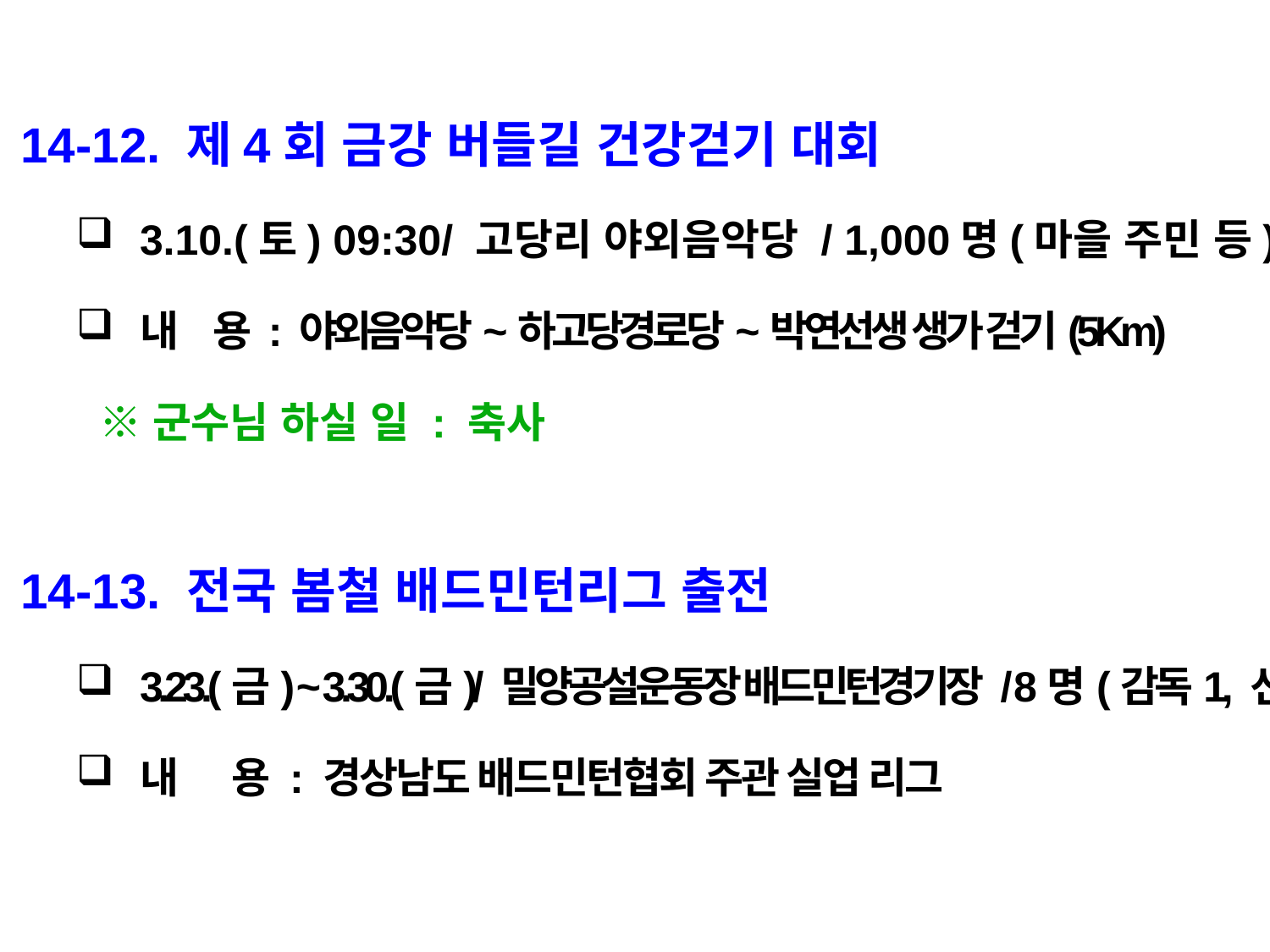

14-12. 제4회 금강 버들길 건강걷기 대회
3.10.(토) 09:30/ 고당리 야외음악당 / 1,000명(마을 주민 등)
내      용 : 야외음악당~하고당경로당~박연선생 생가 걷기(5Km)
  ※군수님 하실 일 : 축사

14-13. 전국 봄철 배드민턴리그 출전
3.23.(금) ~ 3.30.(금)/ 밀양공설운동장 배드민턴경기장 / 8명(감독1, 선수7)
내      용 : 경상남도 배드민턴협회 주관 실업 리그